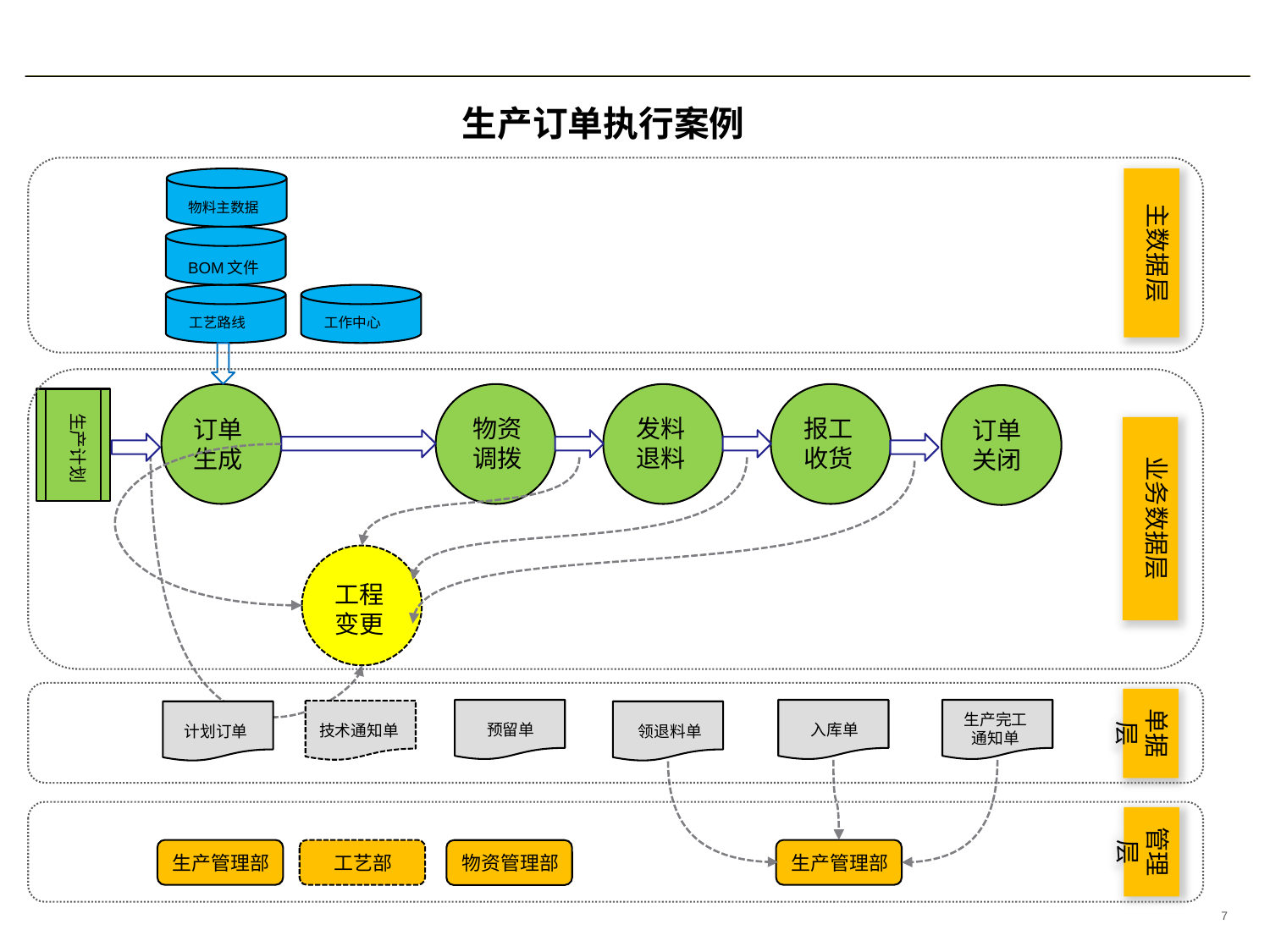

生产订单执行案例

主数据层
物料主数据

BOM文件

工艺路线
工作中心

生产计划
物资调拨
发料退料
报工收货
订单生成
订单关闭
业务数据层

工程变更

单据层

生产完工通知单
  预留单
  入库单
  技术通知单
计划订单
  领退料单

管理层

生产管理部
工艺部
生产管理部
物资管理部